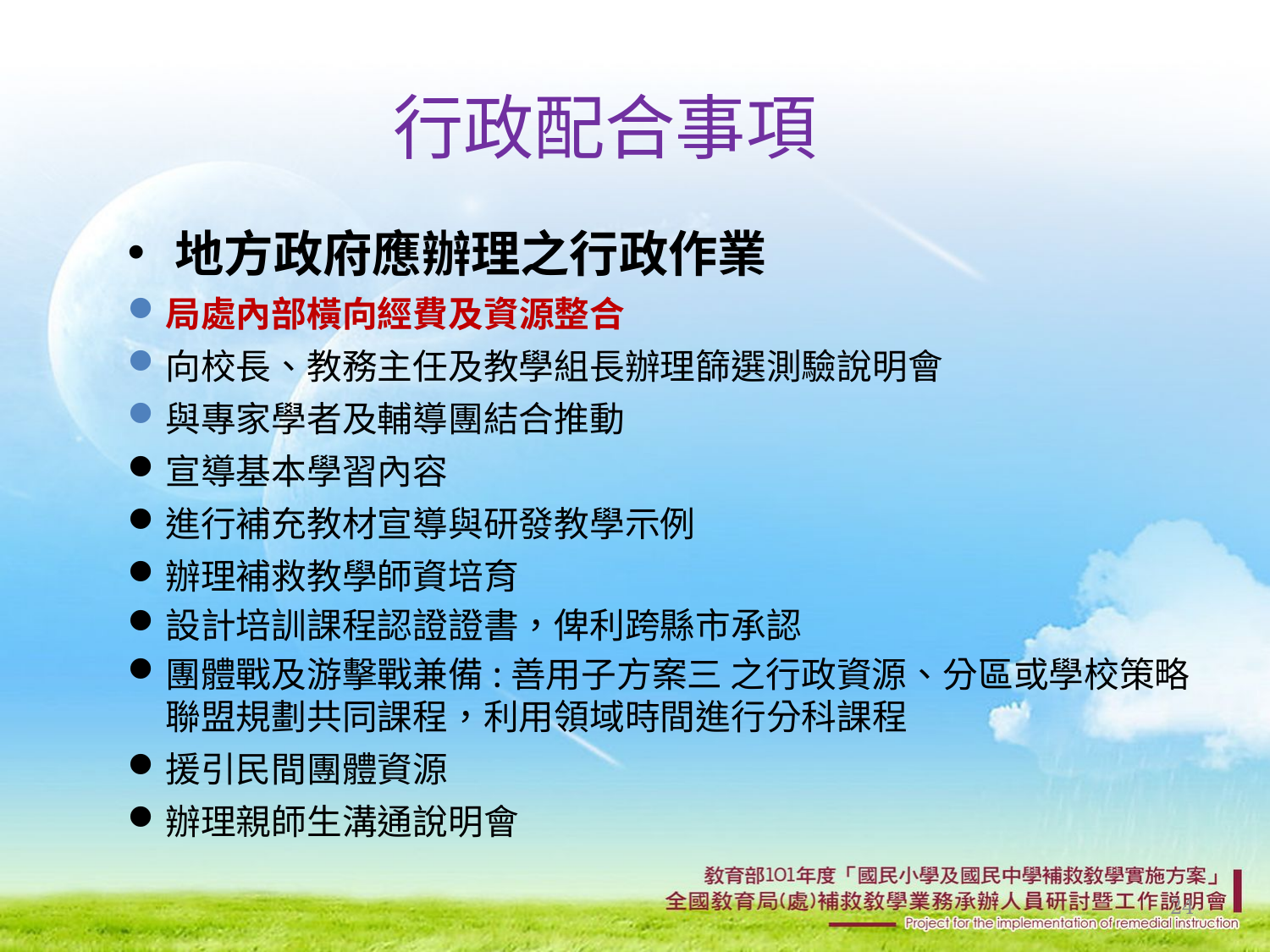

行政配合事項
地方政府應辦理之行政作業
局處內部橫向經費及資源整合
向校長、教務主任及教學組長辦理篩選測驗說明會
與專家學者及輔導團結合推動
宣導基本學習內容
進行補充教材宣導與研發教學示例
辦理補救教學師資培育
設計培訓課程認證證書，俾利跨縣市承認
團體戰及游擊戰兼備:善用子方案三 之行政資源、分區或學校策略聯盟規劃共同課程，利用領域時間進行分科課程
援引民間團體資源
辦理親師生溝通說明會

24